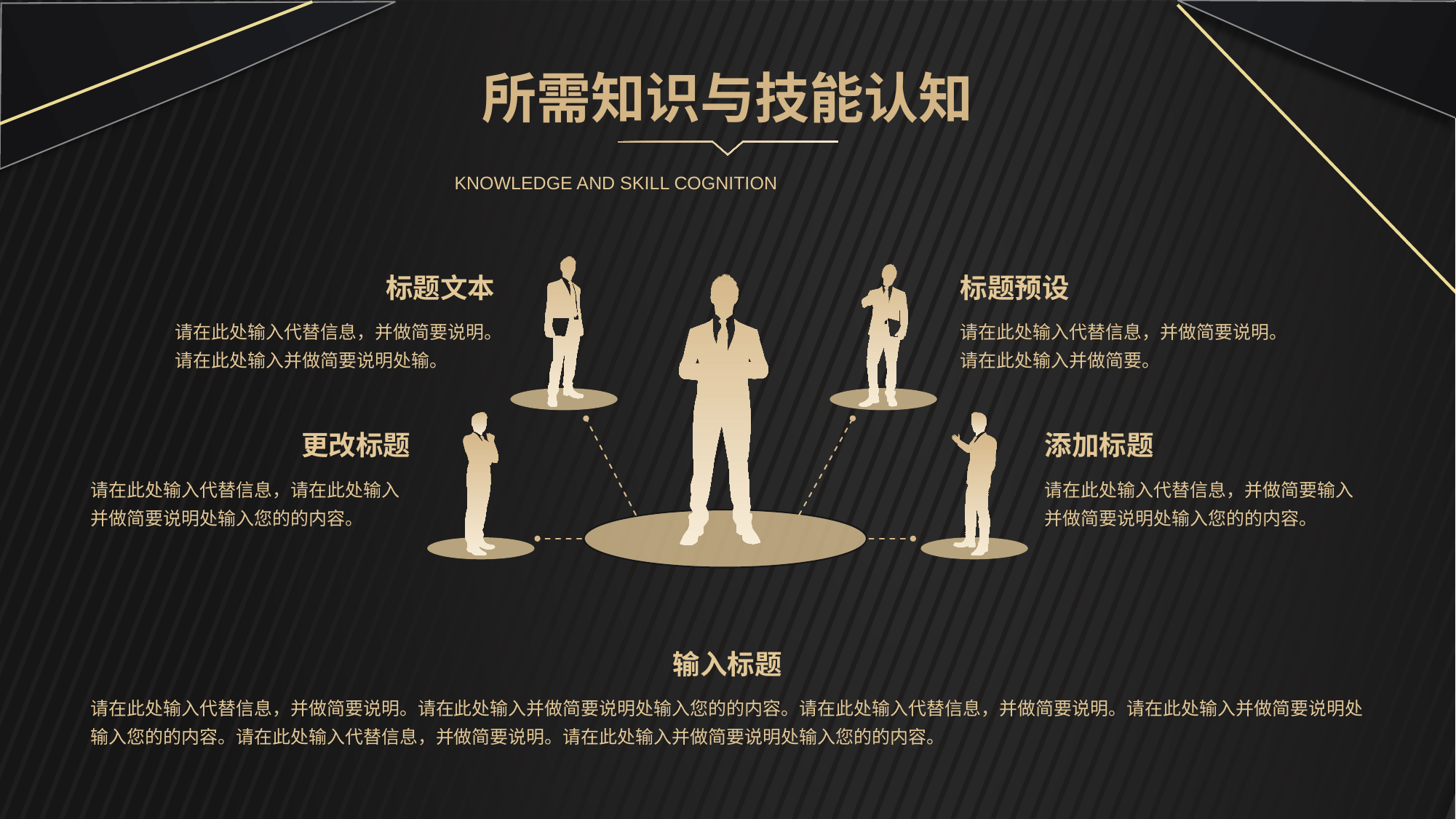

所需知识与技能认知
Knowledge and Skill Cognition

标题文本
请在此处输入代替信息，并做简要说明。请在此处输入并做简要说明处输。
标题预设
请在此处输入代替信息，并做简要说明。请在此处输入并做简要。

更改标题
请在此处输入代替信息，请在此处输入并做简要说明处输入您的的内容。
添加标题
请在此处输入代替信息，并做简要输入并做简要说明处输入您的的内容。

输入标题
请在此处输入代替信息，并做简要说明。请在此处输入并做简要说明处输入您的的内容。请在此处输入代替信息，并做简要说明。请在此处输入并做简要说明处输入您的的内容。请在此处输入代替信息，并做简要说明。请在此处输入并做简要说明处输入您的的内容。